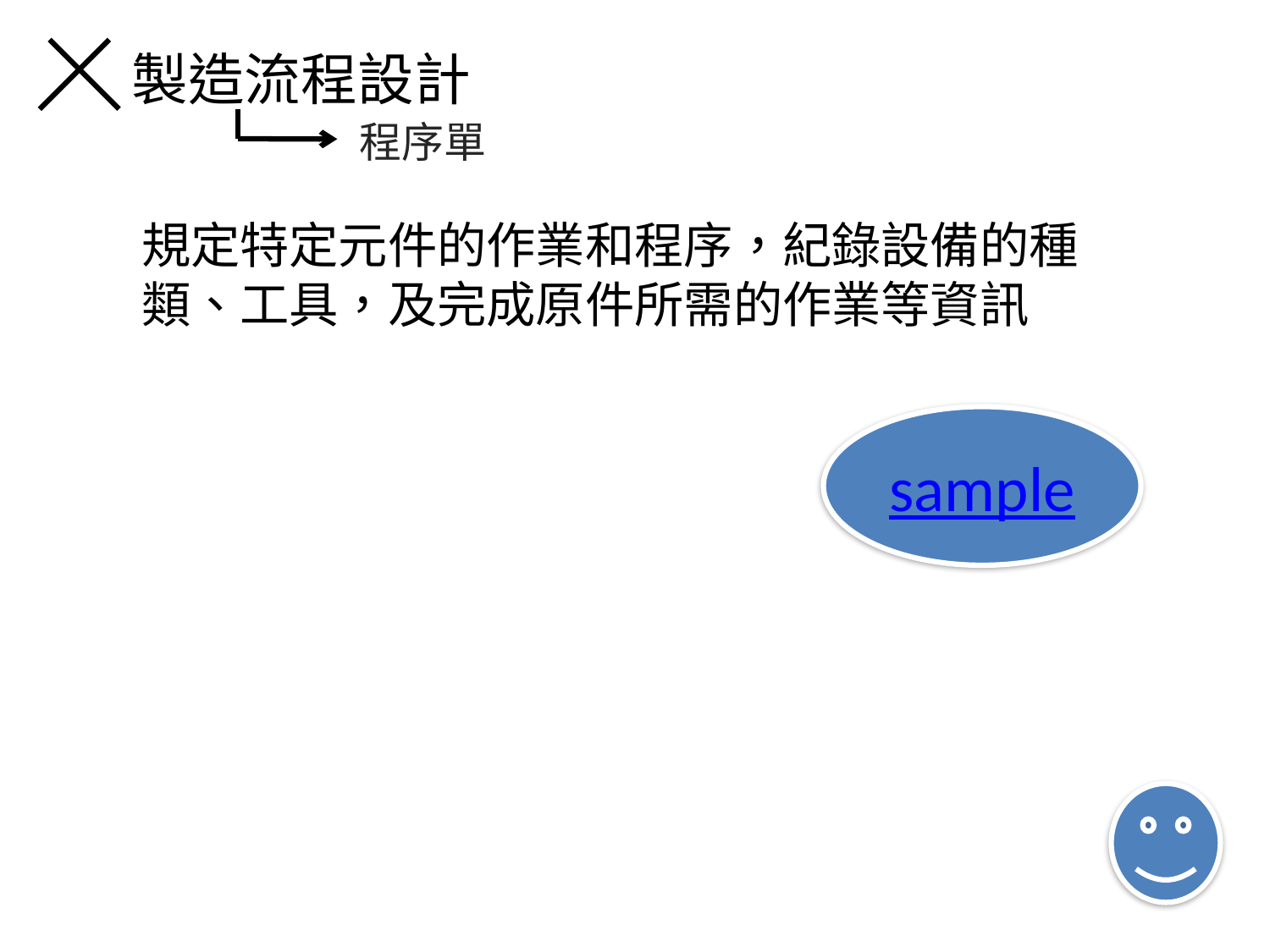

製造流程設計
程序單
規定特定元件的作業和程序，紀錄設備的種類、工具，及完成原件所需的作業等資訊

sample